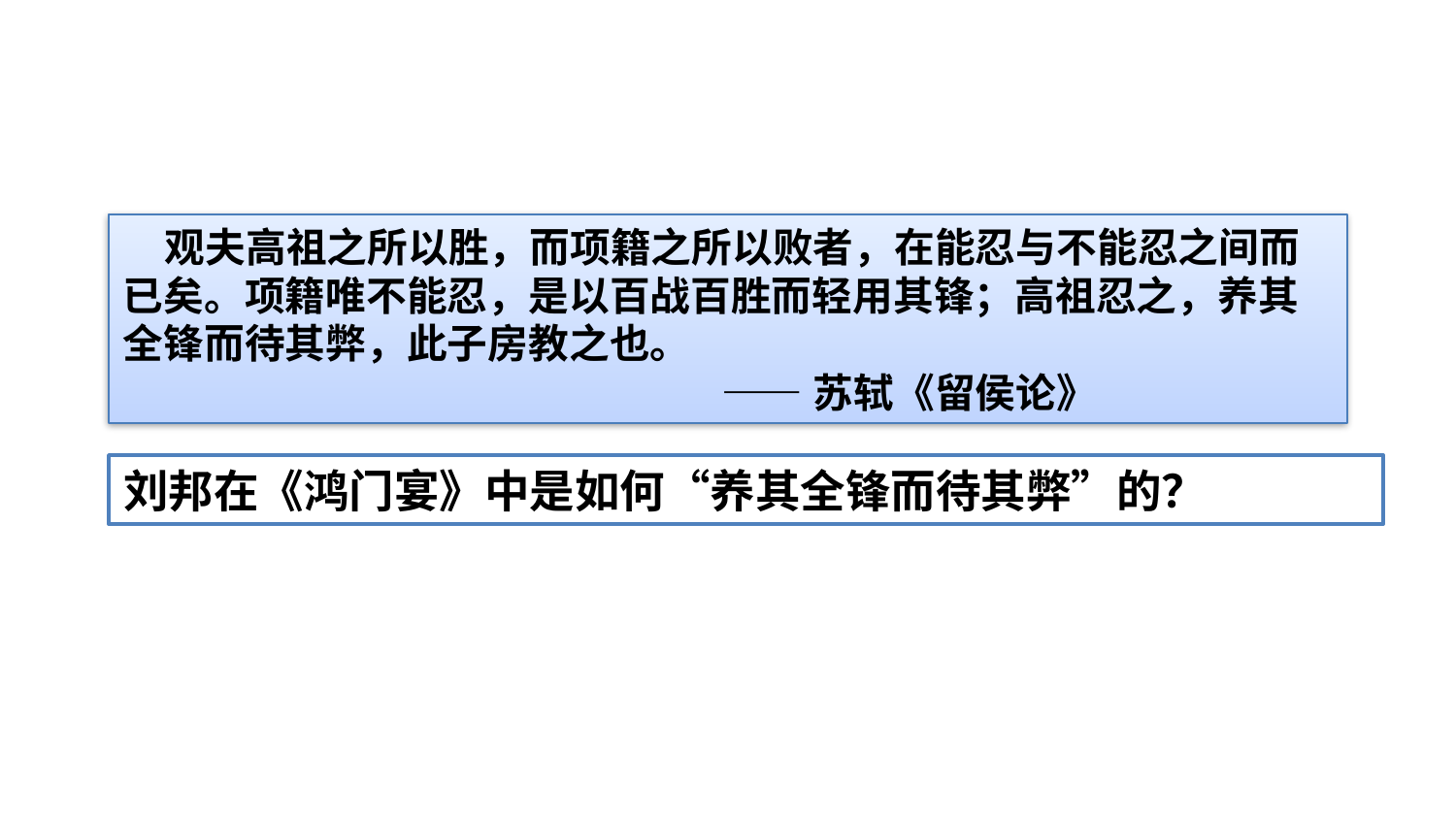

#
    观夫高祖之所以胜，而项籍之所以败者，在能忍与不能忍之间而已矣。项籍唯不能忍，是以百战百胜而轻用其锋；高祖忍之，养其全锋而待其弊，此子房教之也。
                                                                 ——苏轼《留侯论》
刘邦在《鸿门宴》中是如何“养其全锋而待其弊”的？